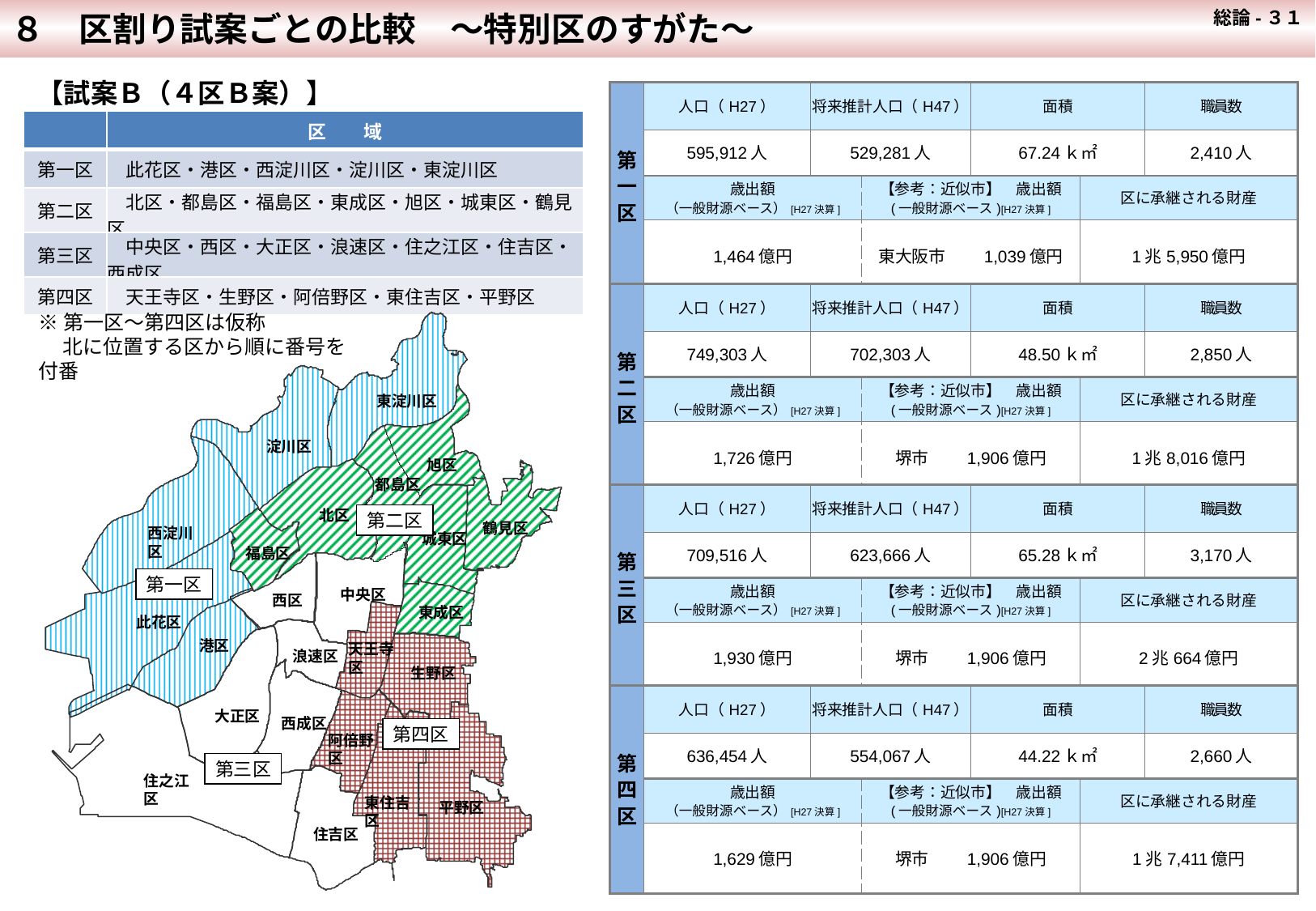

８　区割り試案ごとの比較　～特別区のすがた～
 総論-３１
　【試案Ｂ（４区Ｂ案）】
| 第一区 | 人口（H27） | 将来推計人口（H47） |  | 面積 |  | 職員数 |
| --- | --- | --- | --- | --- | --- | --- |
|  | 595,912人 | 529,281人 |  | 67.24ｋ㎡ |  | 2,410人 |
|  | 歳出額 （一般財源ベース）[H27決算] |  | 【参考：近似市】　歳出額 (一般財源ベース)[H27決算] |  | 区に承継される財産 |  |
|  | 1,464億円 |  | 東大阪市　　1,039億円 |  | 1兆5,950億円 |  |
|  | 区　　域 |
| --- | --- |
| 第一区 | 此花区・港区・西淀川区・淀川区・東淀川区 |
| 第二区 | 北区・都島区・福島区・東成区・旭区・城東区・鶴見区 |
| 第三区 | 中央区・西区・大正区・浪速区・住之江区・住吉区・西成区 |
| 第四区 | 天王寺区・生野区・阿倍野区・東住吉区・平野区 |
| 第二区 | 人口（H27） | 将来推計人口（H47） |  | 面積 |  | 職員数 |
| --- | --- | --- | --- | --- | --- | --- |
|  | 749,303人 | 702,303人 |  | 48.50ｋ㎡ |  | 2,850人 |
|  | 歳出額 （一般財源ベース）[H27決算] |  | 【参考：近似市】　歳出額 (一般財源ベース)[H27決算] |  | 区に承継される財産 |  |
|  | 1,726億円 |  | 堺市　　1,906億円 |  | 1兆8,016億円 |  |
※第一区～第四区は仮称
　 北に位置する区から順に番号を付番

東淀川区
淀川区
旭区
都島区
北区
鶴見区
西淀川区
城東区
福島区
中央区
西区
東成区
此花区
港区
天王寺区
浪速区
生野区
大正区
西成区
阿倍野区
住之江区
東住吉区
平野区
住吉区
| 第三区 | 人口（H27） | 将来推計人口（H47） |  | 面積 |  | 職員数 |
| --- | --- | --- | --- | --- | --- | --- |
|  | 709,516人 | 623,666人 |  | 65.28ｋ㎡ |  | 3,170人 |
|  | 歳出額 （一般財源ベース）[H27決算] |  | 【参考：近似市】　歳出額 (一般財源ベース)[H27決算] |  | 区に承継される財産 |  |
|  | 1,930億円 |  | 堺市　　1,906億円 |  | 2兆664億円 |  |
第二区
第一区
| 第四区 | 人口（H27） | 将来推計人口（H47） |  | 面積 |  | 職員数 |
| --- | --- | --- | --- | --- | --- | --- |
|  | 636,454人 | 554,067人 |  | 44.22ｋ㎡ |  | 2,660人 |
|  | 歳出額 （一般財源ベース）[H27決算] |  | 【参考：近似市】　歳出額 (一般財源ベース)[H27決算] |  | 区に承継される財産 |  |
|  | 1,629億円 |  | 堺市　　1,906億円 |  | 1兆7,411億円 |  |
第四区
第三区